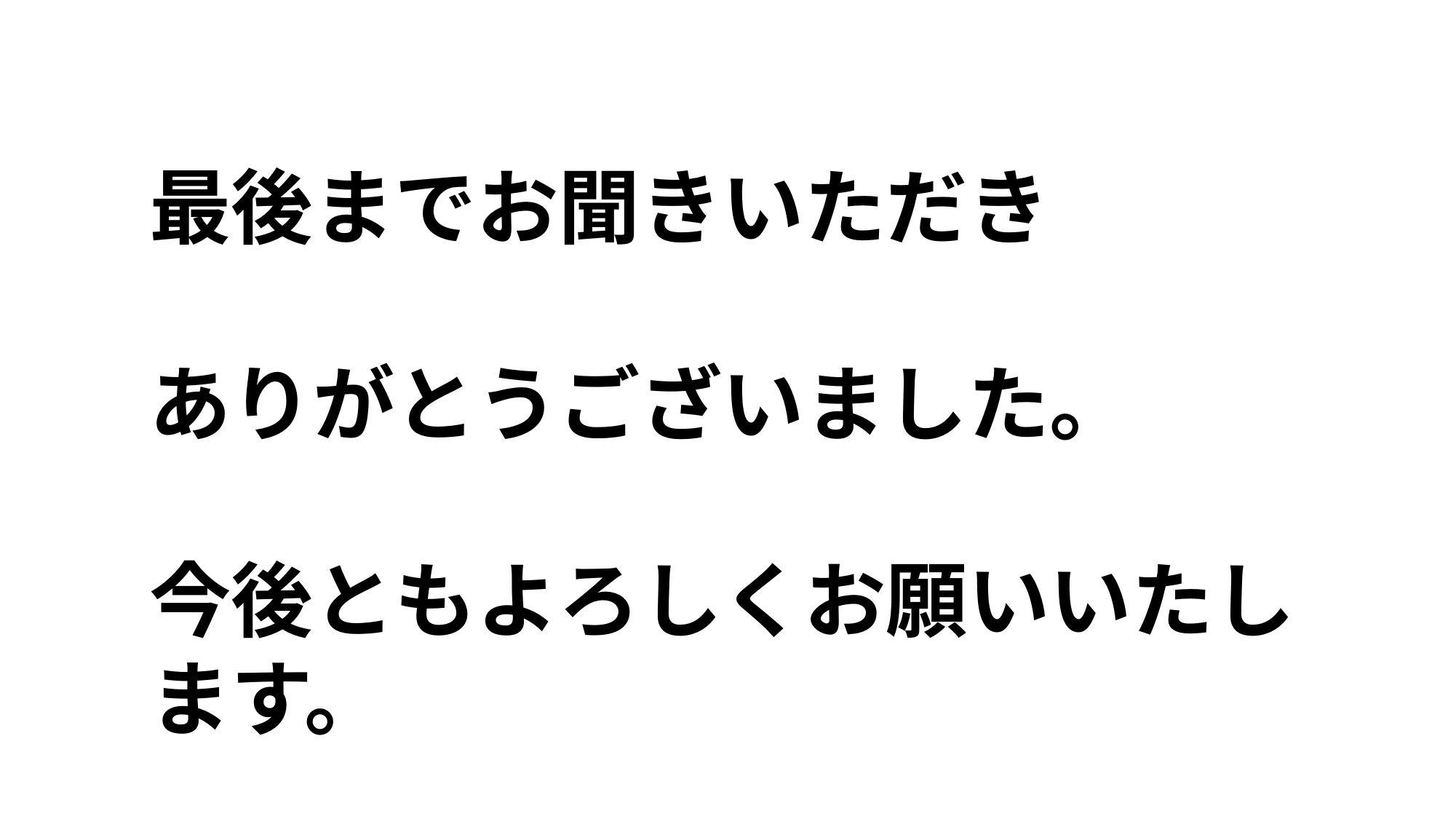

最後までお聞きいただき

ありがとうございました。

今後ともよろしくお願いいたします。